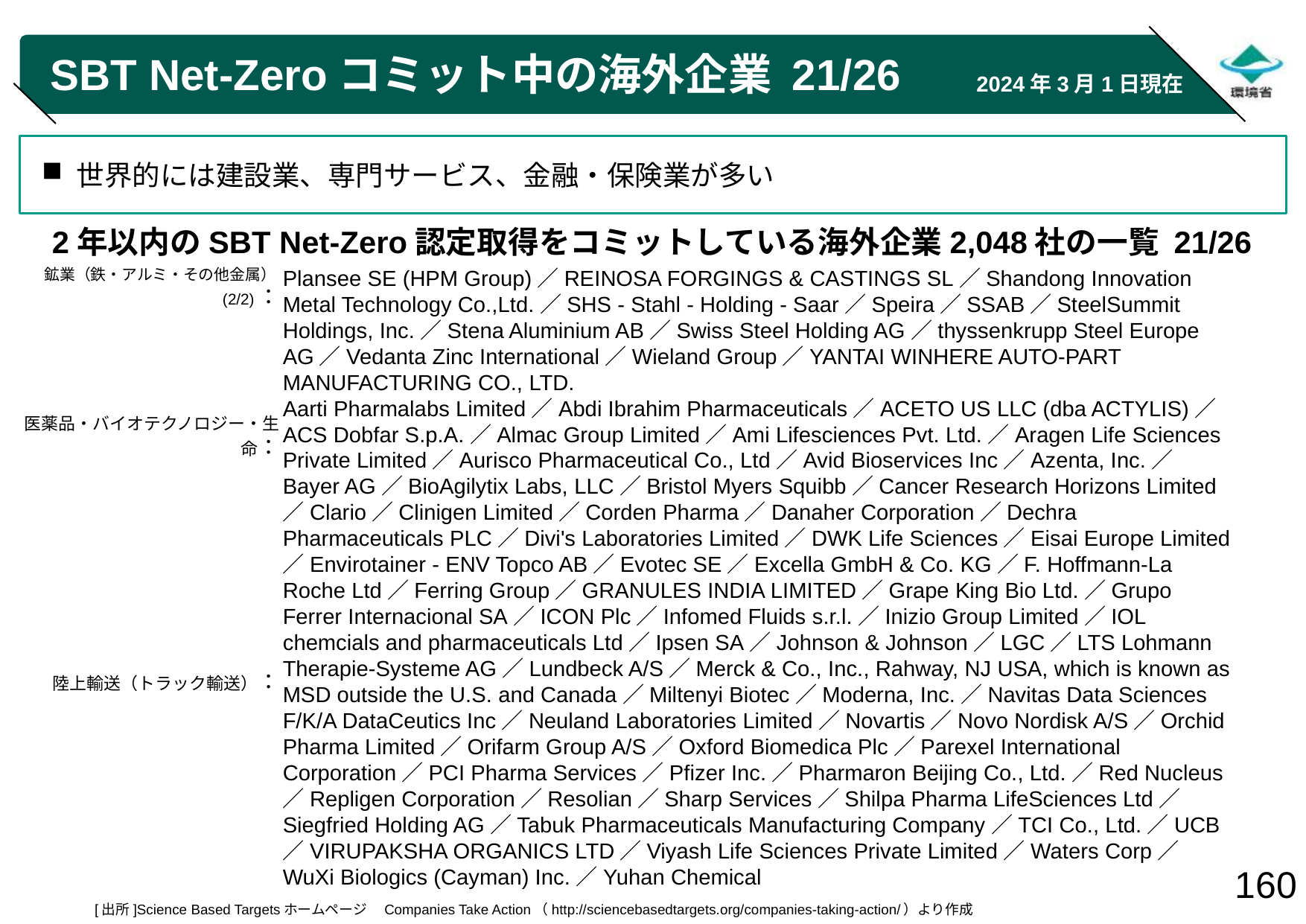

# SBT Net-Zeroコミット中の海外企業 21/26
2024年3月1日現在
世界的には建設業、専門サービス、金融・保険業が多い
2年以内のSBT Net-Zero認定取得をコミットしている海外企業2,048社の一覧 21/26
鉱業（鉄・アルミ・その他金属）(2/2)：

医薬品・バイオテクノロジー・生命：

陸上輸送（トラック輸送）：

Plansee SE (HPM Group)／REINOSA FORGINGS & CASTINGS SL／Shandong Innovation Metal Technology Co.,Ltd.／SHS - Stahl - Holding - Saar／Speira／SSAB／SteelSummit Holdings, Inc.／Stena Aluminium AB／Swiss Steel Holding AG／thyssenkrupp Steel Europe AG／Vedanta Zinc International／Wieland Group／YANTAI WINHERE AUTO-PART MANUFACTURING CO., LTD.
Aarti Pharmalabs Limited／Abdi Ibrahim Pharmaceuticals／ACETO US LLC (dba ACTYLIS)／ACS Dobfar S.p.A.／Almac Group Limited／Ami Lifesciences Pvt. Ltd.／Aragen Life Sciences Private Limited／Aurisco Pharmaceutical Co., Ltd／Avid Bioservices Inc／Azenta, Inc.／Bayer AG／BioAgilytix Labs, LLC／Bristol Myers Squibb／Cancer Research Horizons Limited／Clario／Clinigen Limited／Corden Pharma／Danaher Corporation／Dechra Pharmaceuticals PLC／Divi's Laboratories Limited／DWK Life Sciences／Eisai Europe Limited／Envirotainer - ENV Topco AB／Evotec SE／Excella GmbH & Co. KG／F. Hoffmann-La Roche Ltd／Ferring Group／GRANULES INDIA LIMITED／Grape King Bio Ltd.／Grupo Ferrer Internacional SA／ICON Plc／Infomed Fluids s.r.l.／Inizio Group Limited／IOL chemcials and pharmaceuticals Ltd／Ipsen SA／Johnson & Johnson／LGC／LTS Lohmann Therapie-Systeme AG／Lundbeck A/S／Merck & Co., Inc., Rahway, NJ USA, which is known as MSD outside the U.S. and Canada／Miltenyi Biotec／Moderna, Inc.／Navitas Data Sciences F/K/A DataCeutics Inc／Neuland Laboratories Limited／Novartis／Novo Nordisk A/S／Orchid Pharma Limited／Orifarm Group A/S／Oxford Biomedica Plc／Parexel International Corporation／PCI Pharma Services／Pfizer Inc.／Pharmaron Beijing Co., Ltd.／Red Nucleus／Repligen Corporation／Resolian／Sharp Services／Shilpa Pharma LifeSciences Ltd／Siegfried Holding AG／Tabuk Pharmaceuticals Manufacturing Company／TCI Co., Ltd.／UCB／VIRUPAKSHA ORGANICS LTD／Viyash Life Sciences Private Limited／Waters Corp／WuXi Biologics (Cayman) Inc.／Yuhan Chemical

[出所]Science Based Targetsホームページ　Companies Take Action（http://sciencebasedtargets.org/companies-taking-action/）より作成